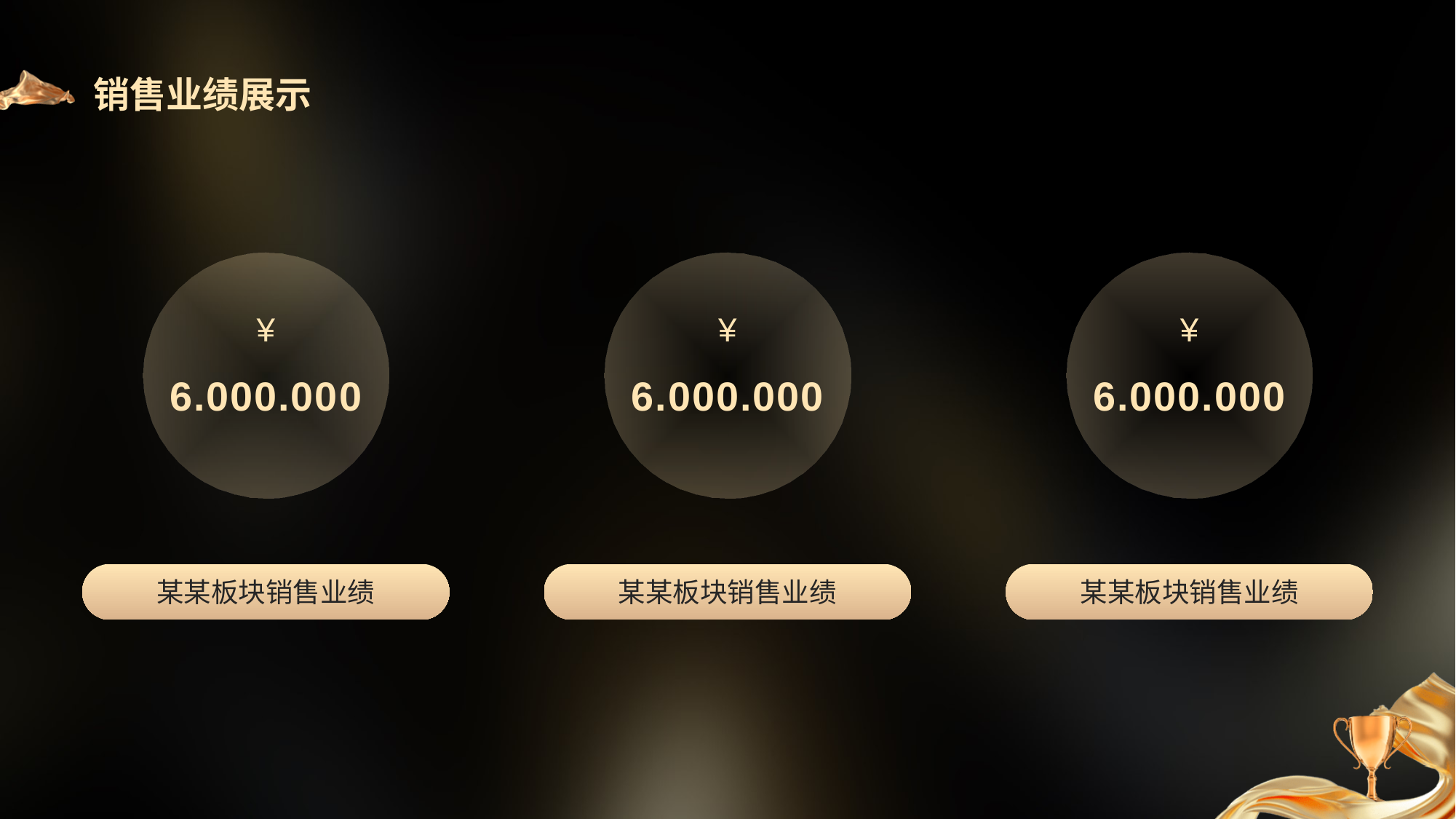

销售业绩展示

¥
¥
¥
6.000.000
6.000.000
6.000.000

某某板块销售业绩
某某板块销售业绩
某某板块销售业绩